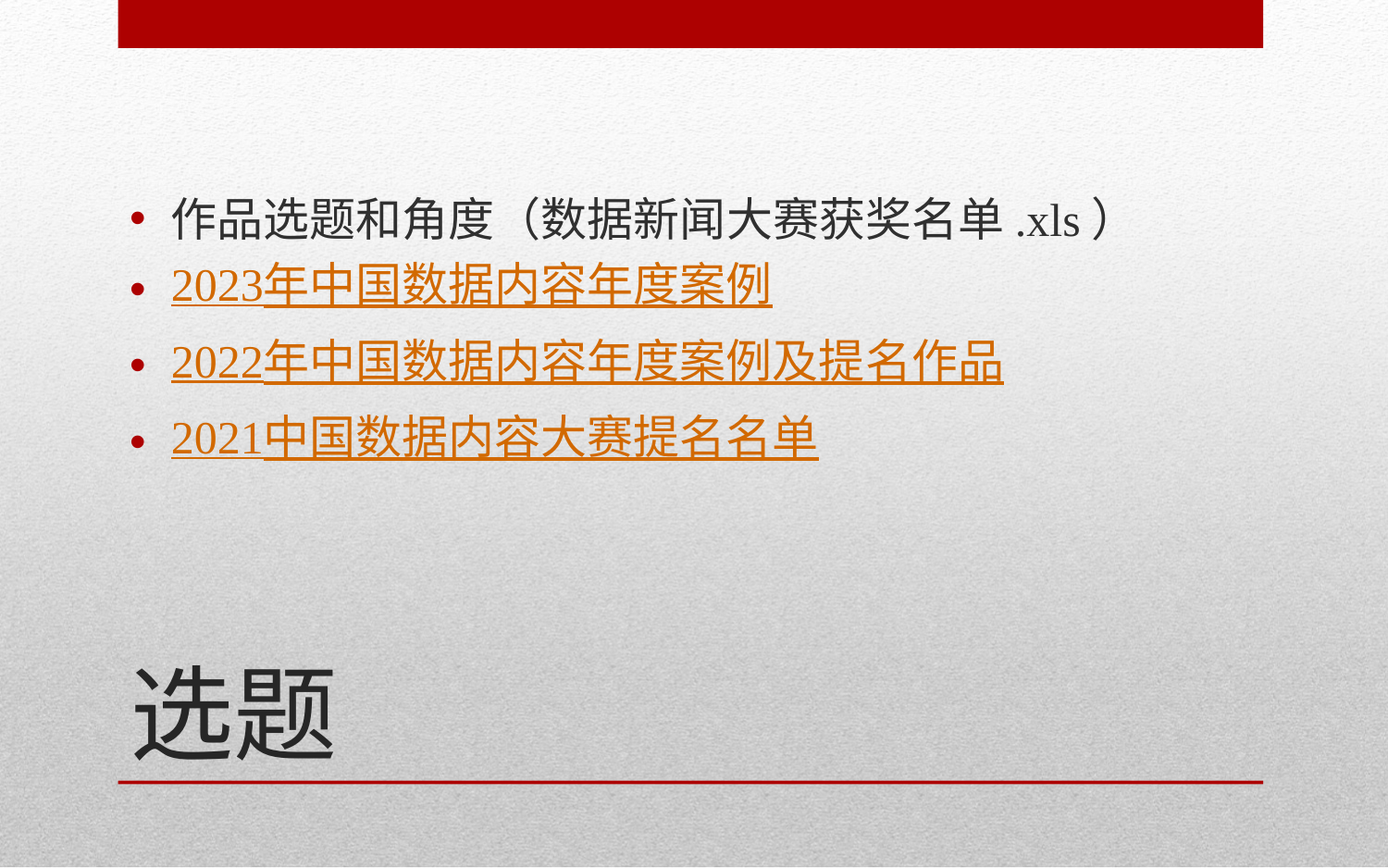

作品选题和角度（数据新闻大赛获奖名单.xls）
2023年中国数据内容年度案例
2022年中国数据内容年度案例及提名作品
2021中国数据内容大赛提名名单
# 选题